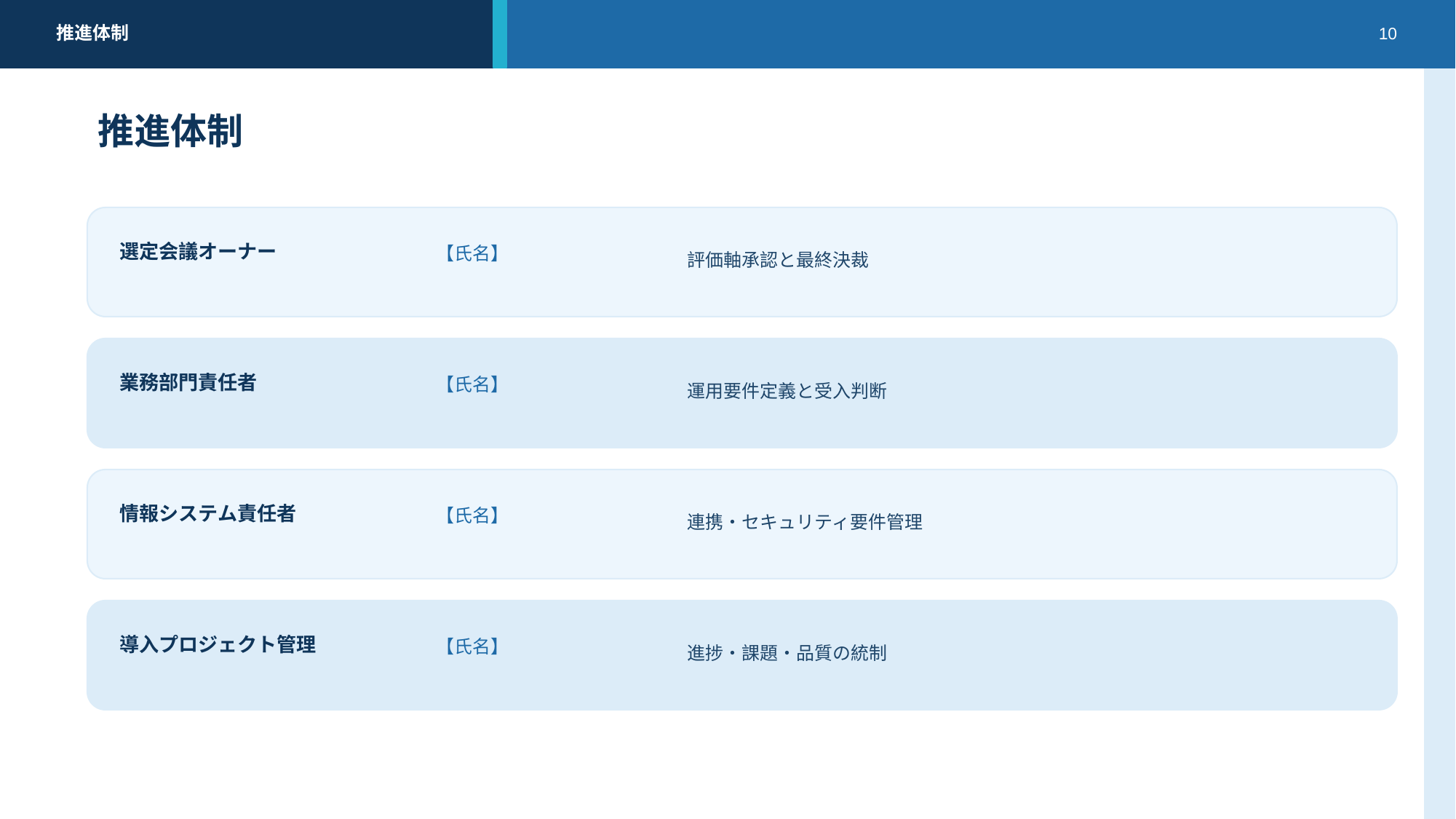

推進体制
10

推進体制

評価軸承認と最終決裁
選定会議オーナー
【氏名】

運用要件定義と受入判断
業務部門責任者
【氏名】

連携・セキュリティ要件管理
情報システム責任者
【氏名】

進捗・課題・品質の統制
導入プロジェクト管理
【氏名】